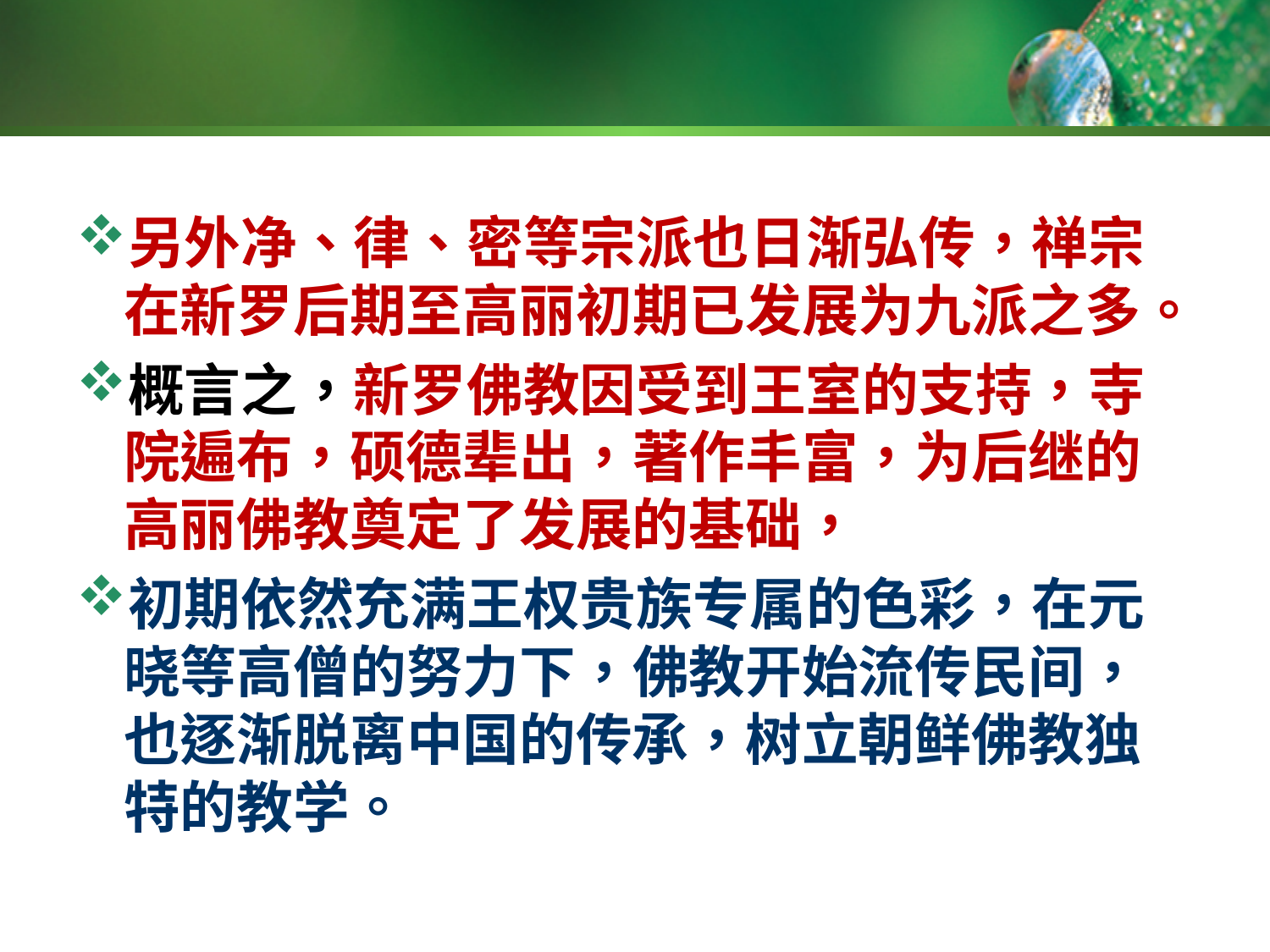

#
另外净、律、密等宗派也日渐弘传，禅宗在新罗后期至高丽初期已发展为九派之多。
概言之，新罗佛教因受到王室的支持，寺院遍布，硕德辈出，著作丰富，为后继的高丽佛教奠定了发展的基础，
初期依然充满王权贵族专属的色彩，在元晓等高僧的努力下，佛教开始流传民间，也逐渐脱离中国的传承，树立朝鲜佛教独特的教学。